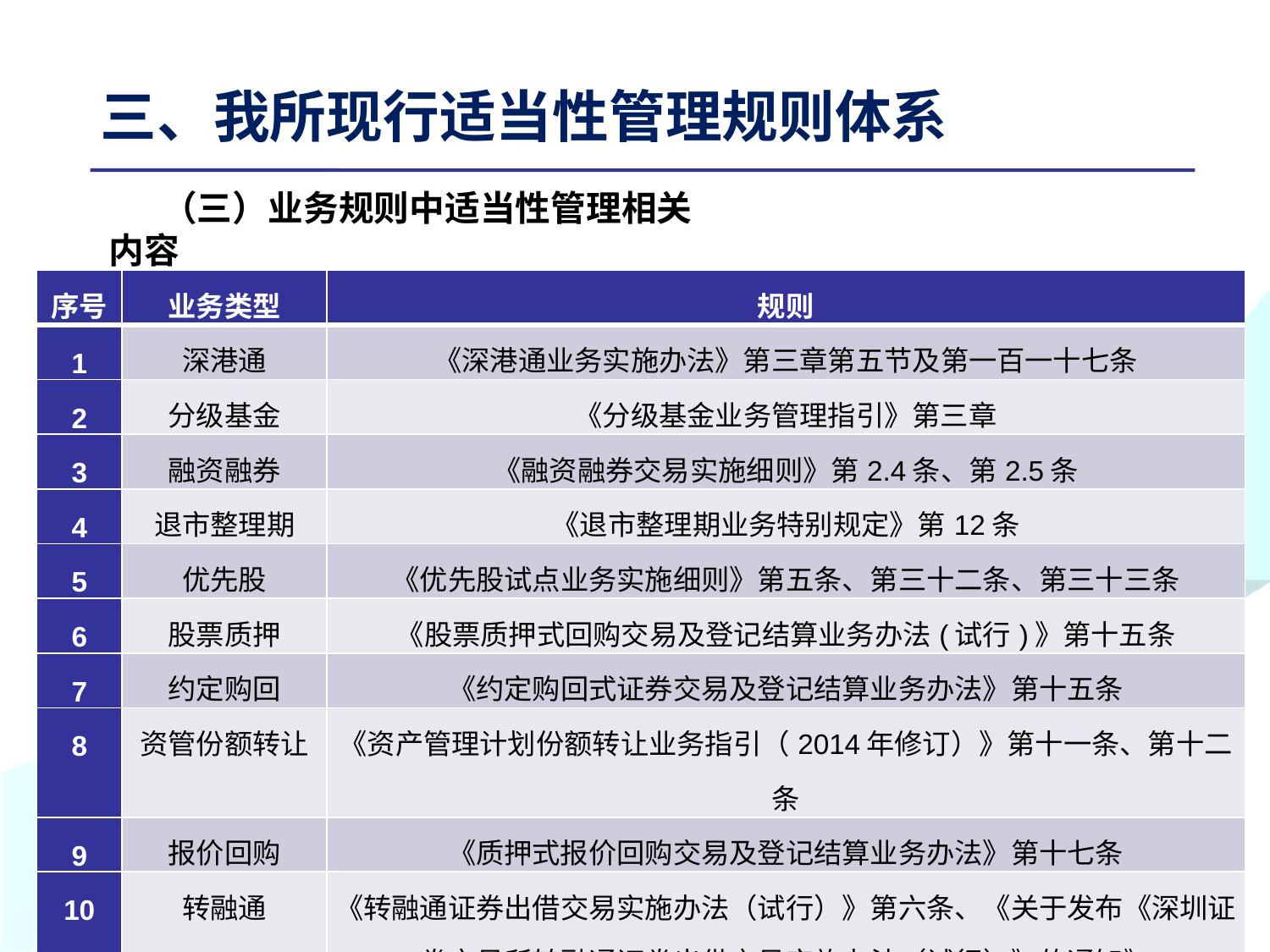

三、我所现行适当性管理规则体系

（三）业务规则中适当性管理相关内容
| 序号 | 业务类型 | 规则 |
| --- | --- | --- |
| 1 | 深港通 | 《深港通业务实施办法》第三章第五节及第一百一十七条 |
| 2 | 分级基金 | 《分级基金业务管理指引》第三章 |
| 3 | 融资融券 | 《融资融券交易实施细则》第2.4条、第2.5条 |
| 4 | 退市整理期 | 《退市整理期业务特别规定》第12条 |
| 5 | 优先股 | 《优先股试点业务实施细则》第五条、第三十二条、第三十三条 |
| 6 | 股票质押 | 《股票质押式回购交易及登记结算业务办法(试行)》第十五条 |
| 7 | 约定购回 | 《约定购回式证券交易及登记结算业务办法》第十五条 |
| 8 | 资管份额转让 | 《资产管理计划份额转让业务指引（2014年修订）》第十一条、第十二条 |
| 9 | 报价回购 | 《质押式报价回购交易及登记结算业务办法》第十七条 |
| 10 | 转融通 | 《转融通证券出借交易实施办法（试行）》第六条、《关于发布《深圳证券交易所转融通证券出借交易实施办法（试行）》的通知》 |